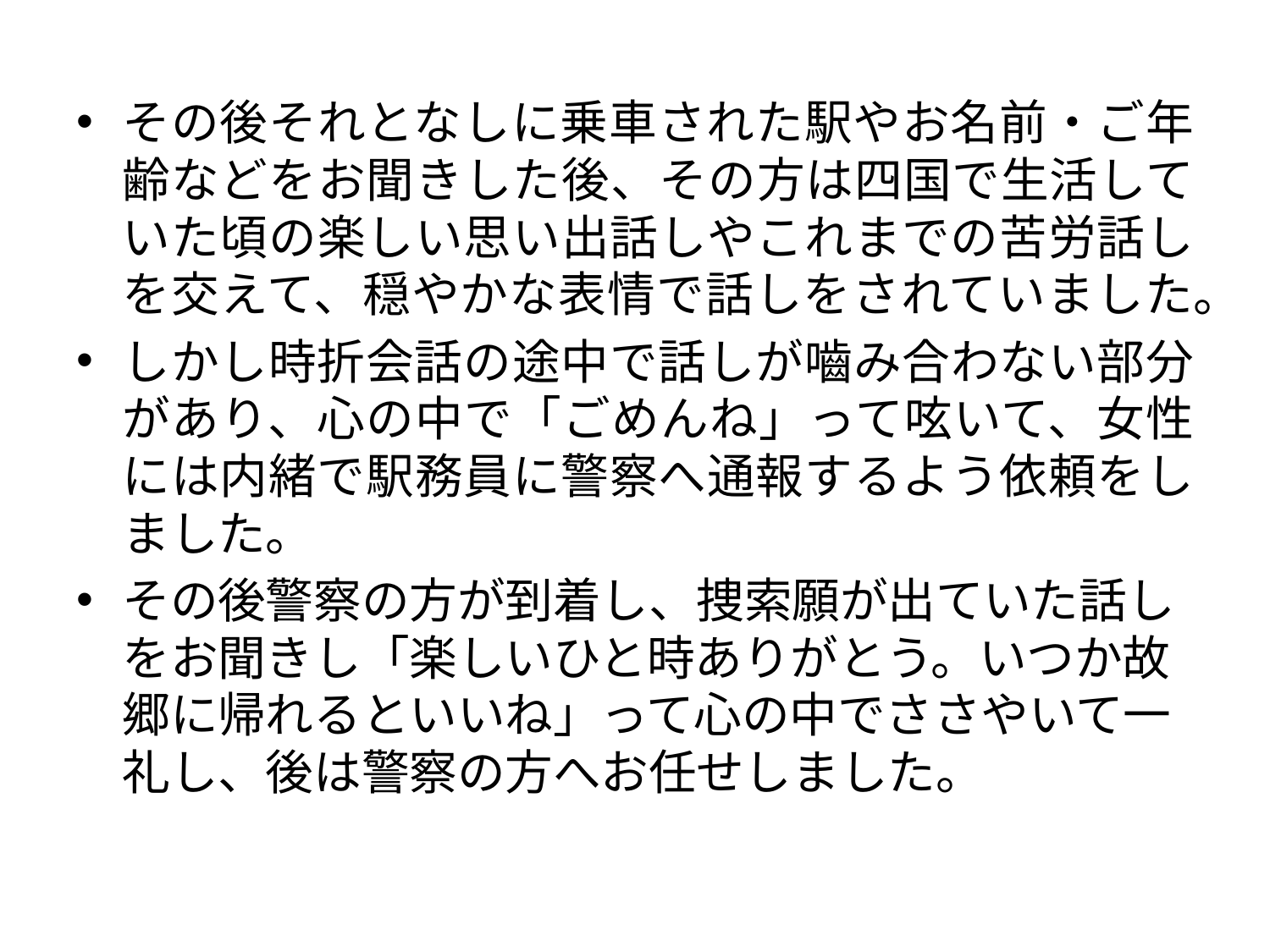

その後それとなしに乗車された駅やお名前・ご年齢などをお聞きした後、その方は四国で生活していた頃の楽しい思い出話しやこれまでの苦労話しを交えて、穏やかな表情で話しをされていました。
しかし時折会話の途中で話しが嚙み合わない部分があり、心の中で「ごめんね」って呟いて、女性には内緒で駅務員に警察へ通報するよう依頼をしました。
その後警察の方が到着し、捜索願が出ていた話しをお聞きし「楽しいひと時ありがとう。いつか故郷に帰れるといいね」って心の中でささやいて一礼し、後は警察の方へお任せしました。